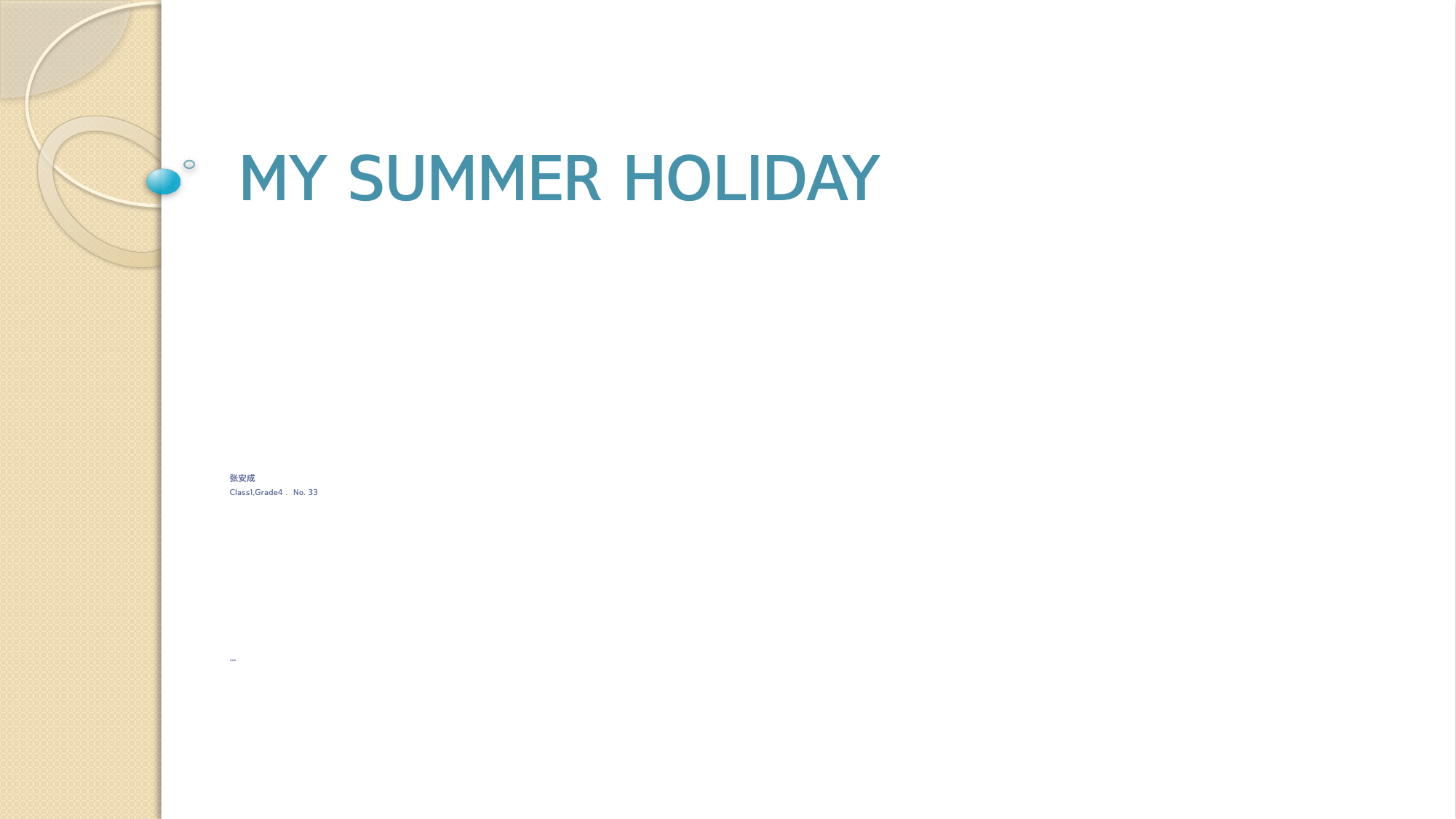

# MY SUMMER HOLIDAY

张安成

Class1,Grade4 .  No. 33

 张安成